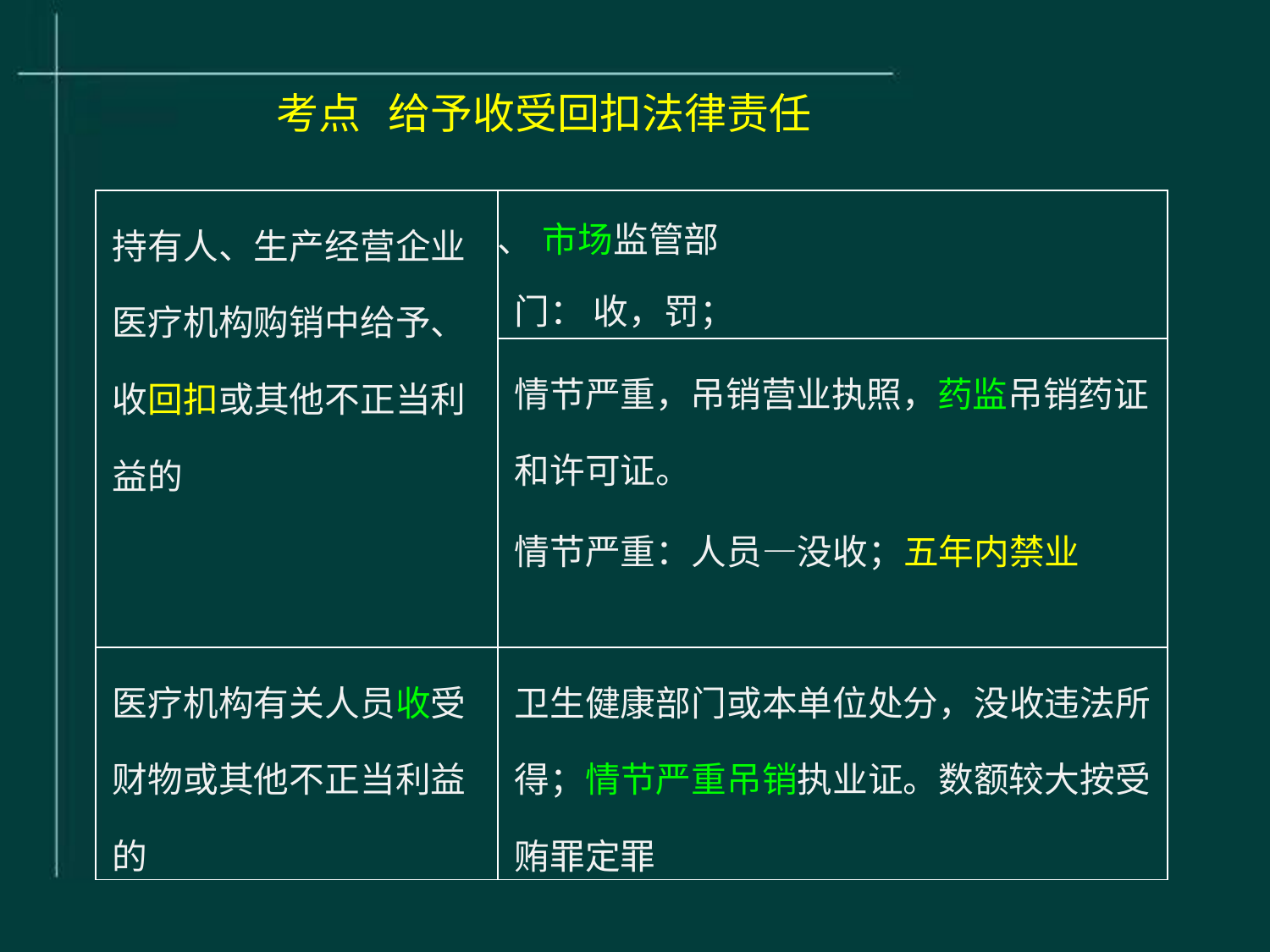

# 考点	给予收受回扣法律责任
| 持有人、生产经营企业 医疗机构购销中给予、 收回扣或其他不正当利 益的 | 、 市场监管部门： 收，罚； |
| --- | --- |
|  | 情节严重，吊销营业执照，药监吊销药证 和许可证。 情节严重：人员—没收；五年内禁业 |
| 医疗机构有关人员收受 财物或其他不正当利益 的 | 卫生健康部门或本单位处分，没收违法所 得；情节严重吊销执业证。数额较大按受 贿罪定罪 |